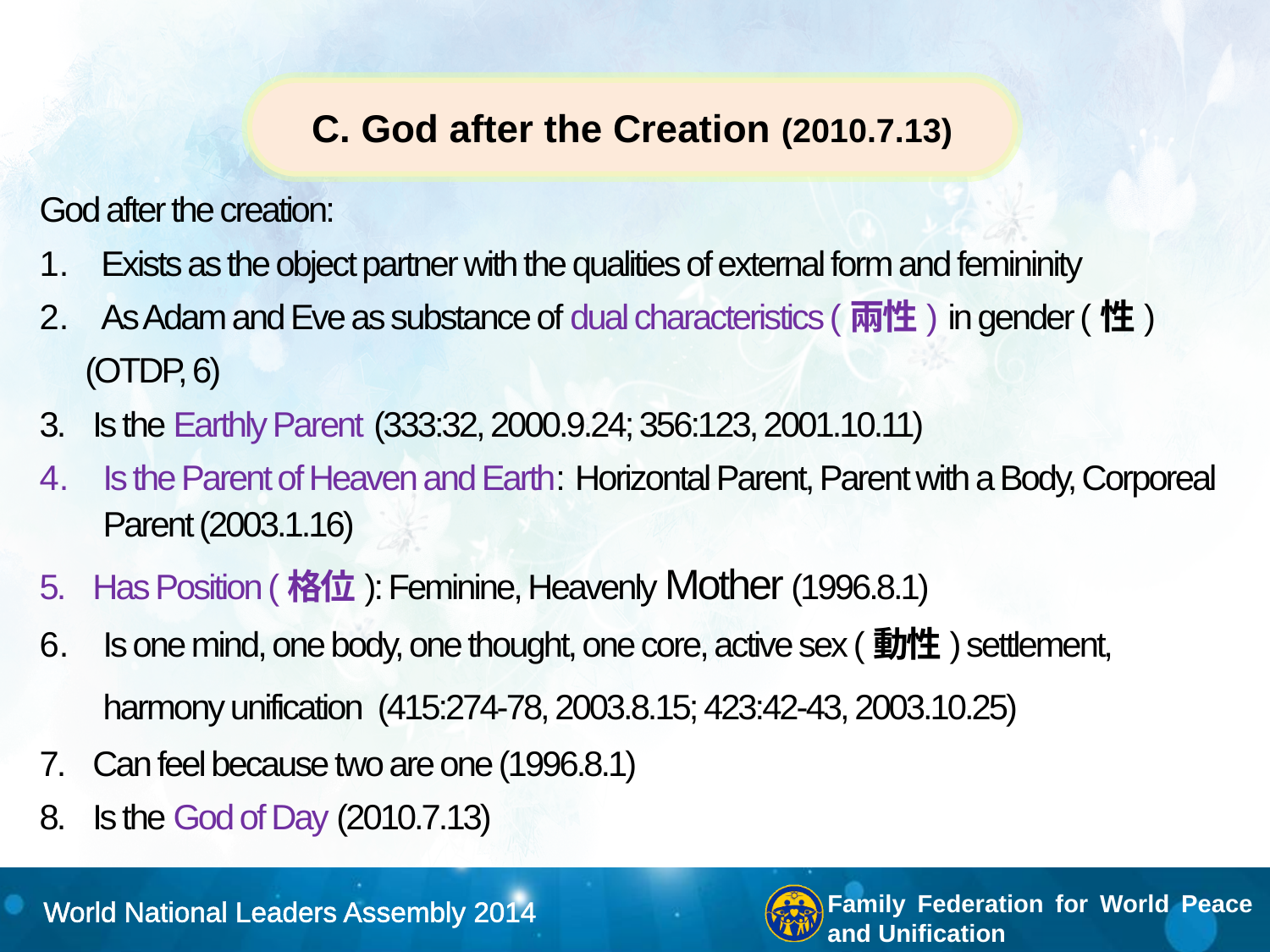

C. God after the Creation (2010.7.13)
God after the creation:
Exists as the object partner with the qualities of external form and femininity
As Adam and Eve as substance of dual characteristics (兩性) in gender (性)
      (OTDP, 6)
3.    Is the Earthly Parent (333:32, 2000.9.24; 356:123, 2001.10.11)
Is the Parent of Heaven and Earth: Horizontal Parent, Parent with a Body, Corporeal Parent (2003.1.16)
5.    Has Position (格位): Feminine, Heavenly Mother (1996.8.1)
Is one mind, one body, one thought, one core, active sex (動性) settlement, harmony unification (415:274-78, 2003.8.15; 423:42-43, 2003.10.25)
7.    Can feel because two are one (1996.8.1)
8.    Is the God of Day (2010.7.13)